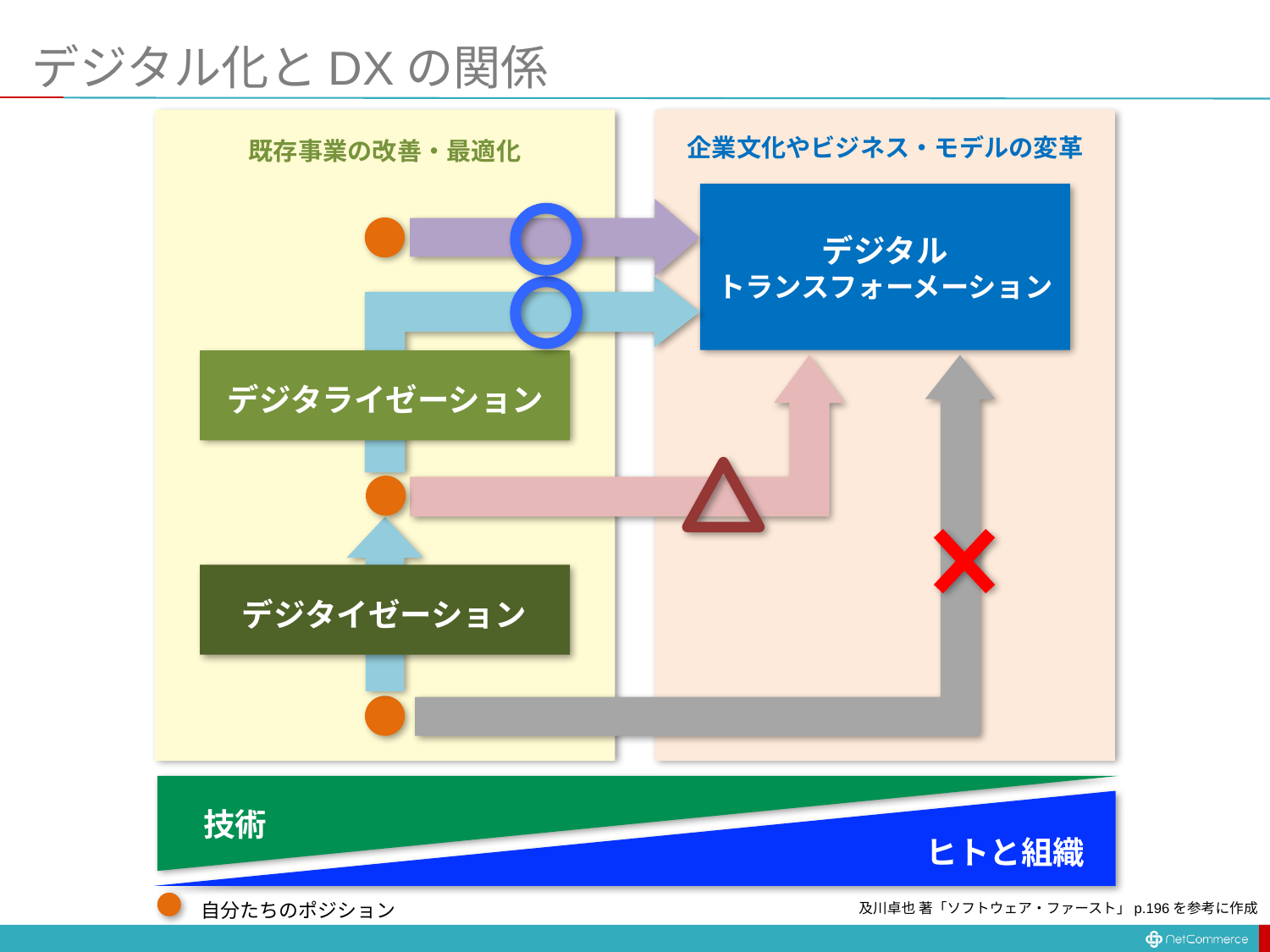

# デジタル化とDXの関係

企業文化やビジネス・モデルの変革
既存事業の改善・最適化

デジタル
トランスフォーメーション

デジタライゼーション

デジタイゼーション

技術
ヒトと組織
自分たちのポジション

及川卓也 著「ソフトウェア・ファースト」p.196を参考に作成